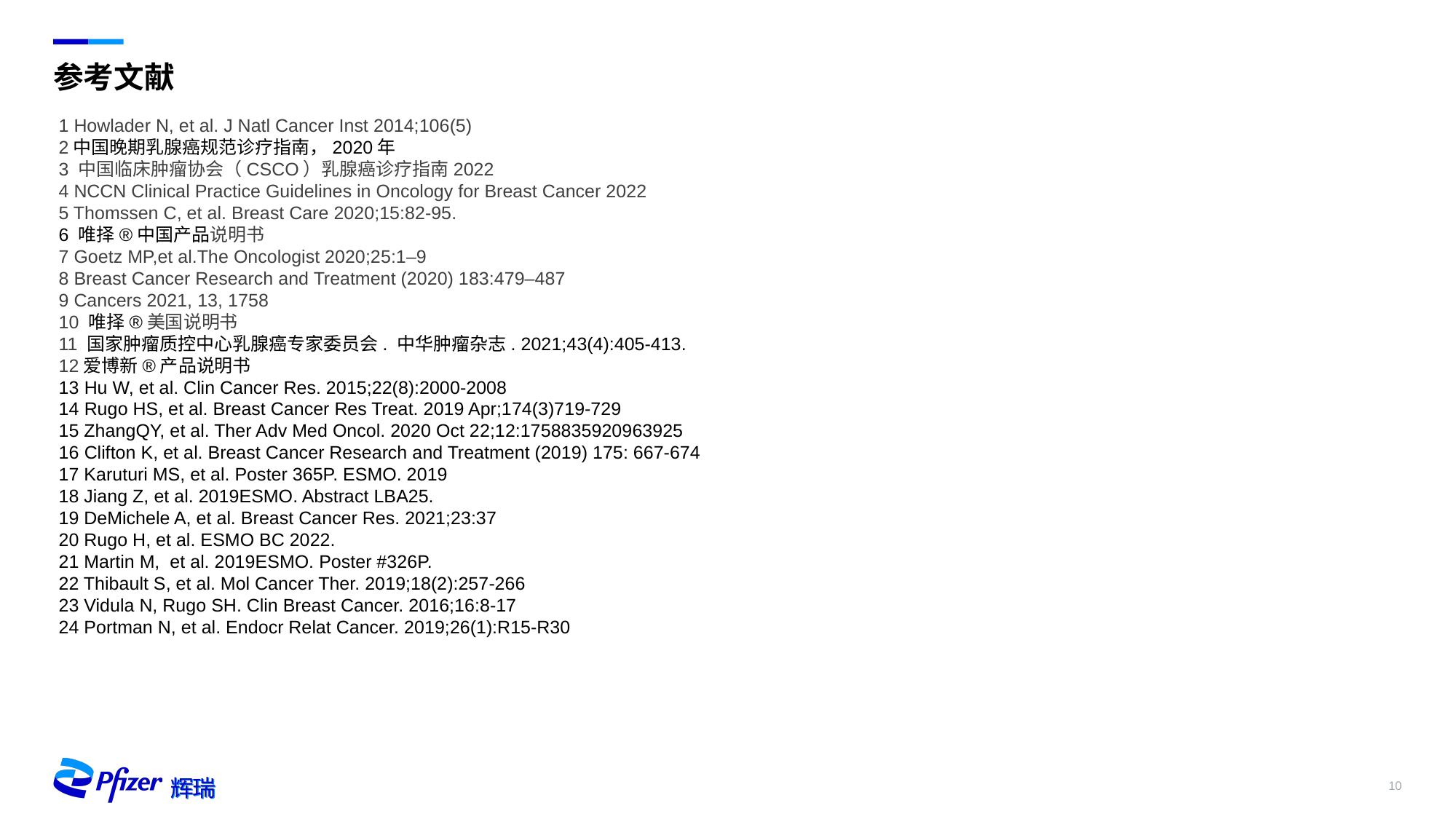

# 参考文献
1 Howlader N, et al. J Natl Cancer Inst 2014;106(5)
2中国晚期乳腺癌规范诊疗指南，2020年
3 中国临床肿瘤协会（CSCO）乳腺癌诊疗指南2022
4 NCCN Clinical Practice Guidelines in Oncology for Breast Cancer 2022
5 Thomssen C, et al. Breast Care 2020;15:82-95.
6 唯择®中国产品说明书
7 Goetz MP,et al.The Oncologist 2020;25:1–9
8 Breast Cancer Research and Treatment (2020) 183:479–487
9 Cancers 2021, 13, 1758
10 唯择®美国说明书
11 国家肿瘤质控中心乳腺癌专家委员会. 中华肿瘤杂志. 2021;43(4):405-413.
12爱博新®产品说明书
13 Hu W, et al. Clin Cancer Res. 2015;22(8):2000-2008
14 Rugo HS, et al. Breast Cancer Res Treat. 2019 Apr;174(3)719-729
15 ZhangQY, et al. Ther Adv Med Oncol. 2020 Oct 22;12:1758835920963925
16 Clifton K, et al. Breast Cancer Research and Treatment (2019) 175: 667-674
17 Karuturi MS, et al. Poster 365P. ESMO. 2019
18 Jiang Z, et al. 2019ESMO. Abstract LBA25.
19 DeMichele A, et al. Breast Cancer Res. 2021;23:37
20 Rugo H, et al. ESMO BC 2022.
21 Martin M,  et al. 2019ESMO. Poster #326P.
22 Thibault S, et al. Mol Cancer Ther. 2019;18(2):257-266
23 Vidula N, Rugo SH. Clin Breast Cancer. 2016;16:8-17
24 Portman N, et al. Endocr Relat Cancer. 2019;26(1):R15-R30